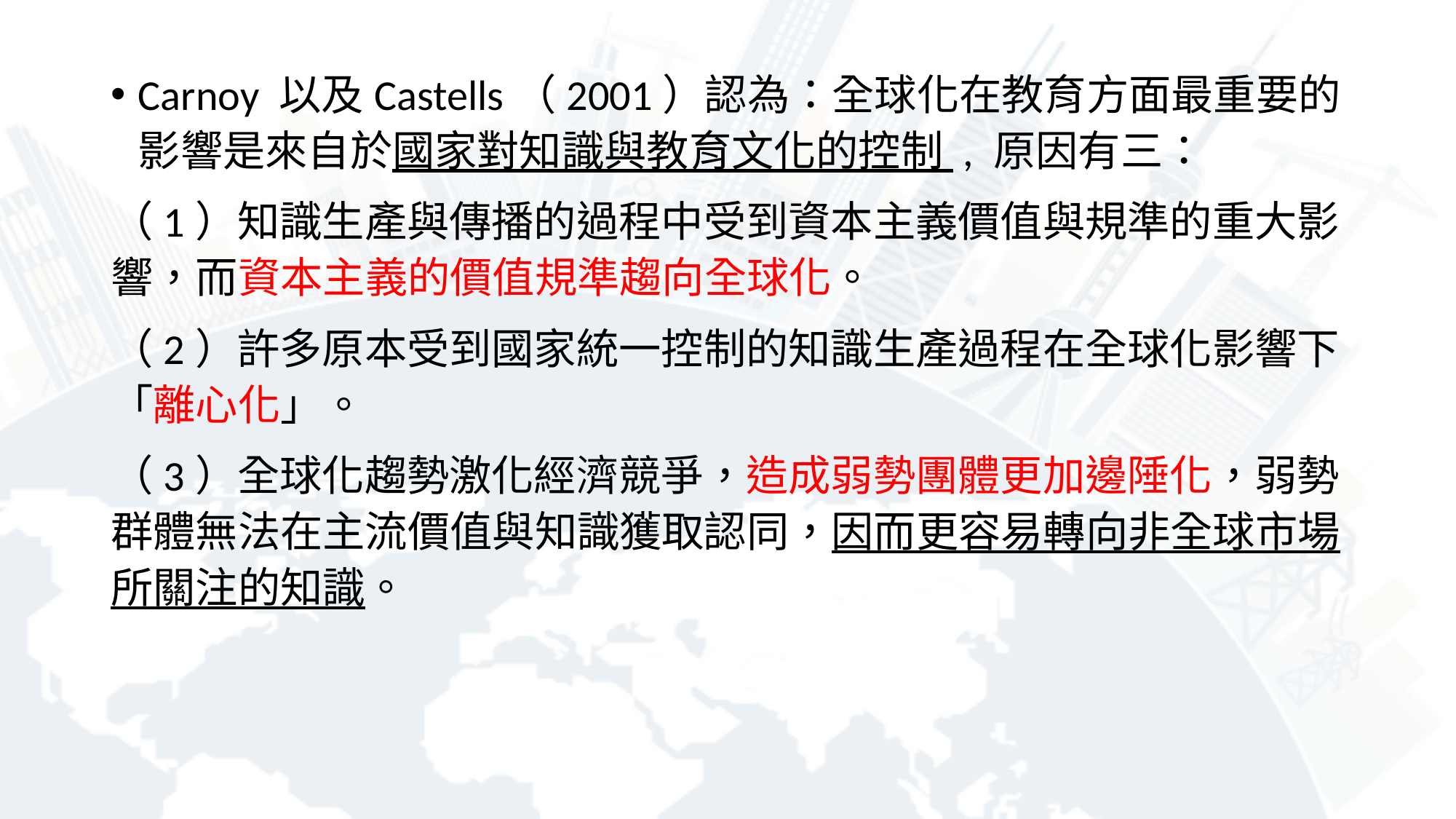

Carnoy 以及Castells（2001）認為：全球化在教育方面最重要的影響是來自於國家對知識與教育文化的控制 , 原因有三：
（1）知識生產與傳播的過程中受到資本主義價值與規準的重大影響，而資本主義的價值規準趨向全球化。
（2）許多原本受到國家統一控制的知識生產過程在全球化影響下「離心化」。
（3）全球化趨勢激化經濟競爭，造成弱勢團體更加邊陲化，弱勢群體無法在主流價值與知識獲取認同，因而更容易轉向非全球市場所關注的知識。